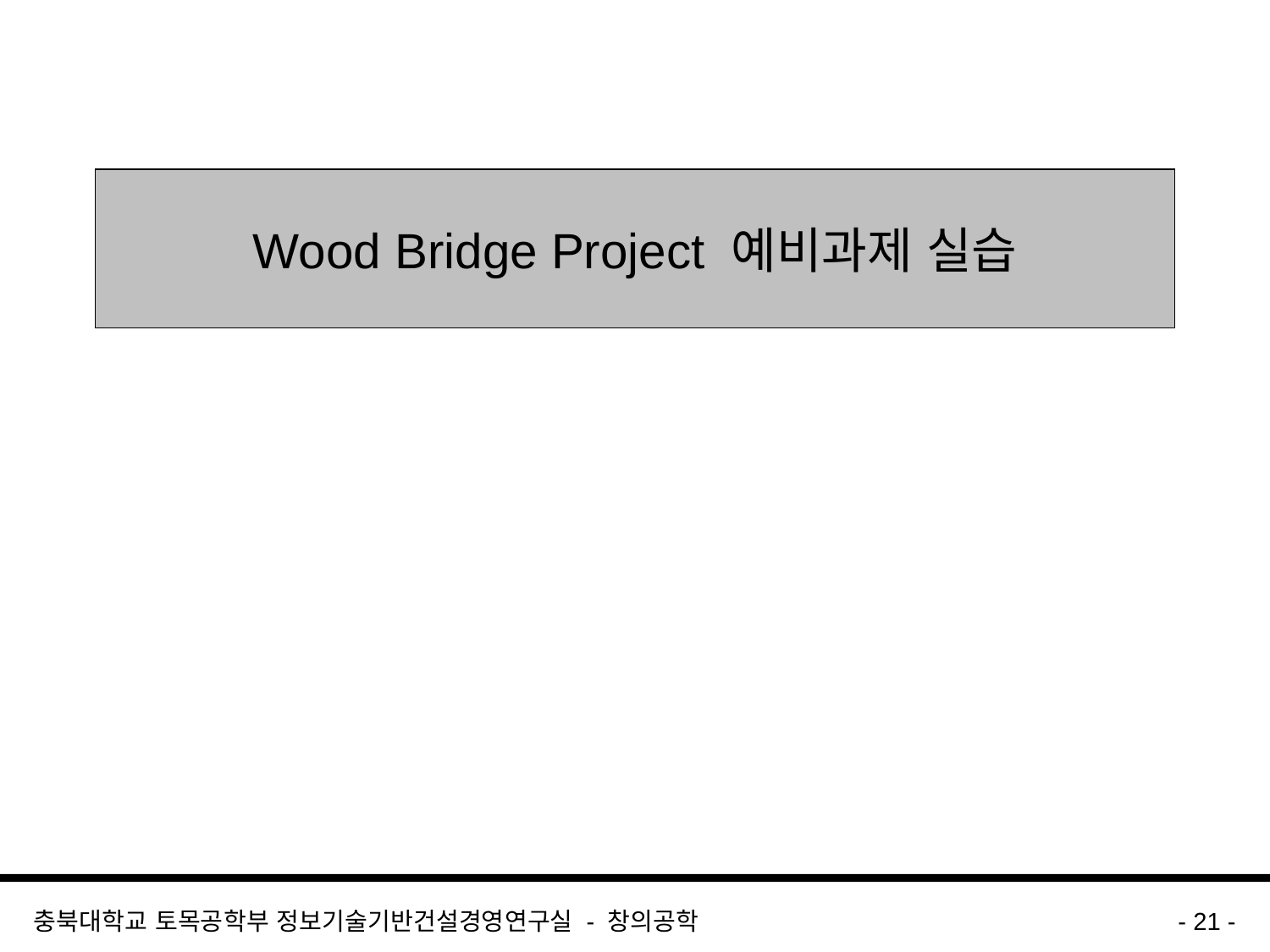

# Wood Bridge Project 예비과제 실습

충북대학교 토목공학부 정보기술기반건설경영연구실 - 창의공학
- 21 -